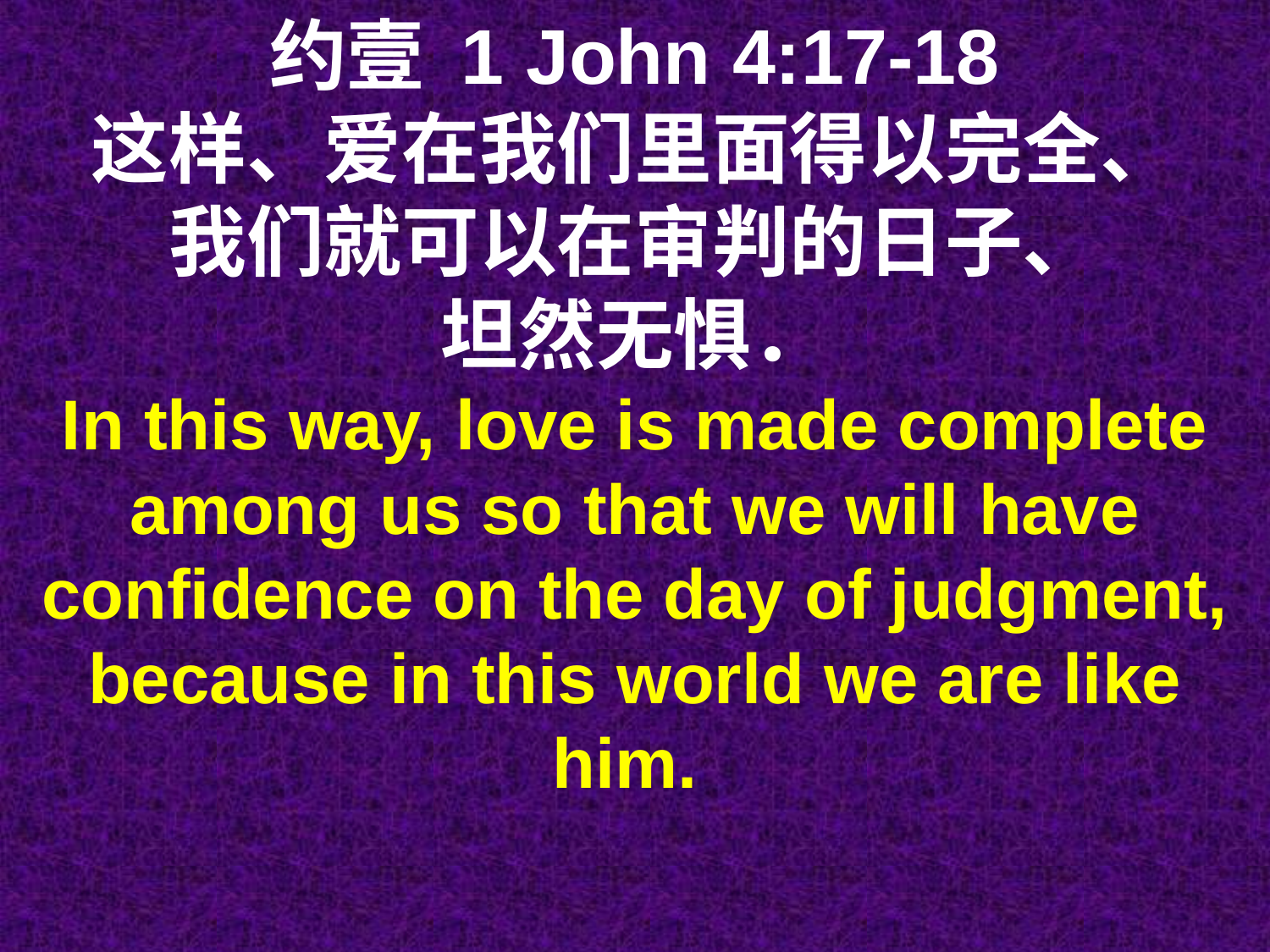

约壹 1 John 4:17-18
这样、爱在我们里面得以完全、
我们就可以在审判的日子、
坦然无惧．
In this way, love is made complete among us so that we will have confidence on the day of judgment, because in this world we are like him.